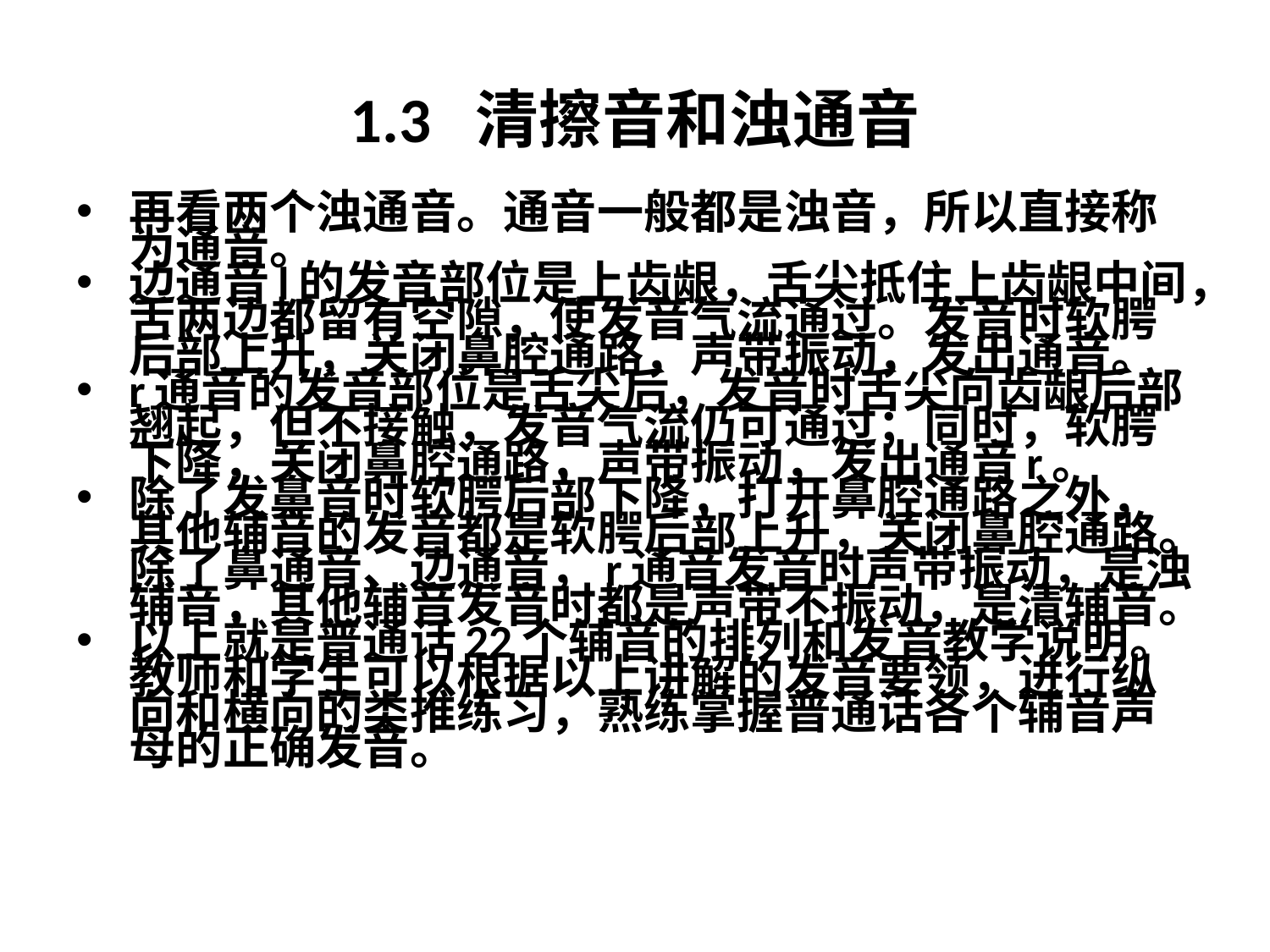

# 1.3  清擦音和浊通音
再看两个浊通音。通音一般都是浊音，所以直接称为通音。
边通音l的发音部位是上齿龈，舌尖抵住上齿龈中间，舌两边都留有空隙，使发音气流通过。发音时软腭后部上升，关闭鼻腔通路，声带振动，发出通音。
r通音的发音部位是舌尖后，发音时舌尖向齿龈后部翘起，但不接触，发音气流仍可通过；同时，软腭下降，关闭鼻腔通路，声带振动，发出通音r。
除了发鼻音时软腭后部下降，打开鼻腔通路之外，其他辅音的发音都是软腭后部上升，关闭鼻腔通路。除了鼻通音、边通音，r通音发音时声带振动，是浊辅音，其他辅音发音时都是声带不振动，是清辅音。
以上就是普通话22个辅音的排列和发音教学说明。教师和学生可以根据以上讲解的发音要领，进行纵向和横向的类推练习，熟练掌握普通话各个辅音声母的正确发音。